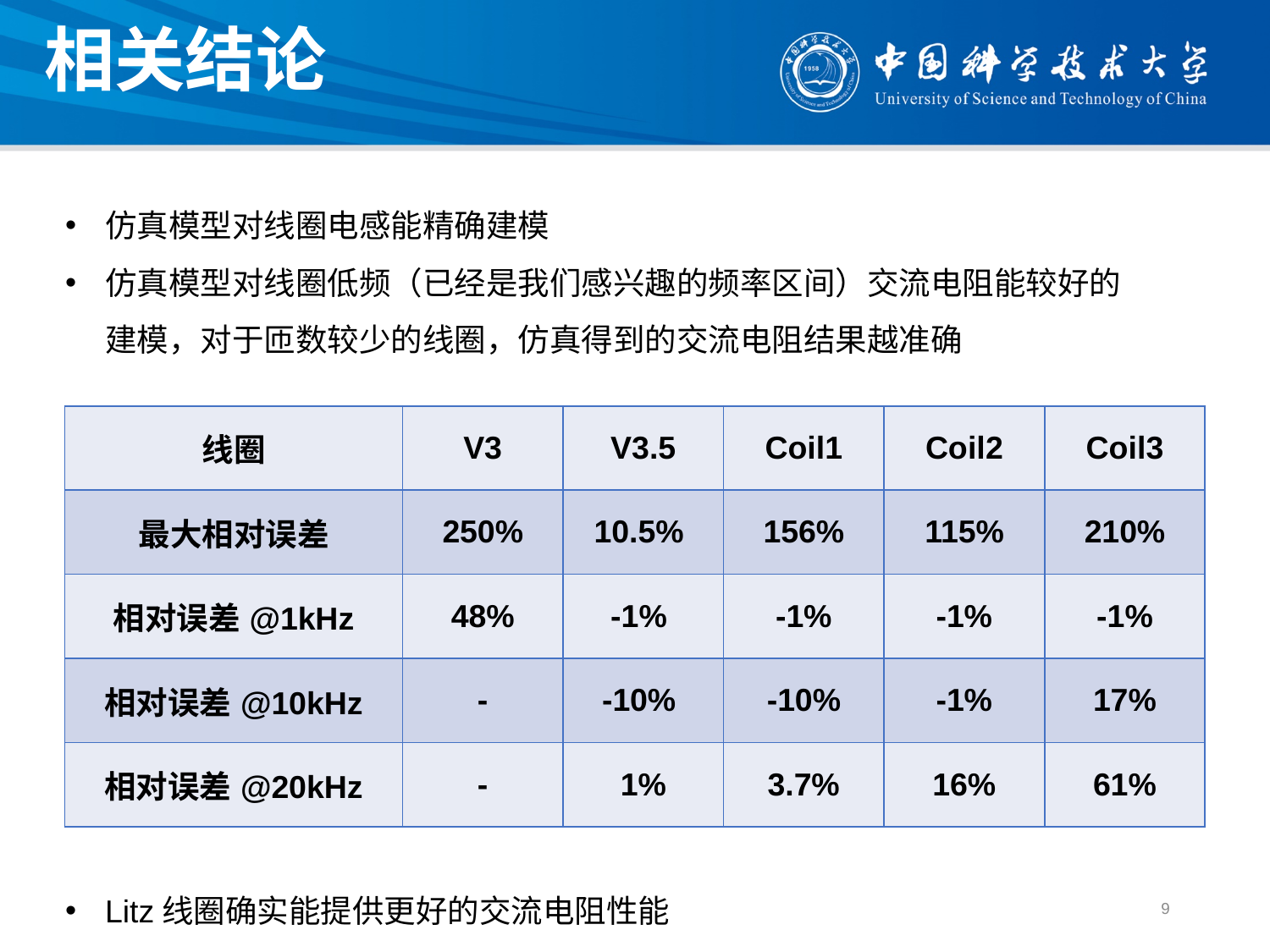

相关结论
仿真模型对线圈电感能精确建模
仿真模型对线圈低频（已经是我们感兴趣的频率区间）交流电阻能较好的建模，对于匝数较少的线圈，仿真得到的交流电阻结果越准确

Litz线圈确实能提供更好的交流电阻性能
| 线圈 | V3 | V3.5 | Coil1 | Coil2 | Coil3 |
| --- | --- | --- | --- | --- | --- |
| 最大相对误差 | 250% | 10.5% | 156% | 115% | 210% |
| 相对误差@1kHz | 48% | -1% | -1% | -1% | -1% |
| 相对误差@10kHz | - | -10% | -10% | -1% | 17% |
| 相对误差@20kHz | - | 1% | 3.7% | 16% | 61% |
9